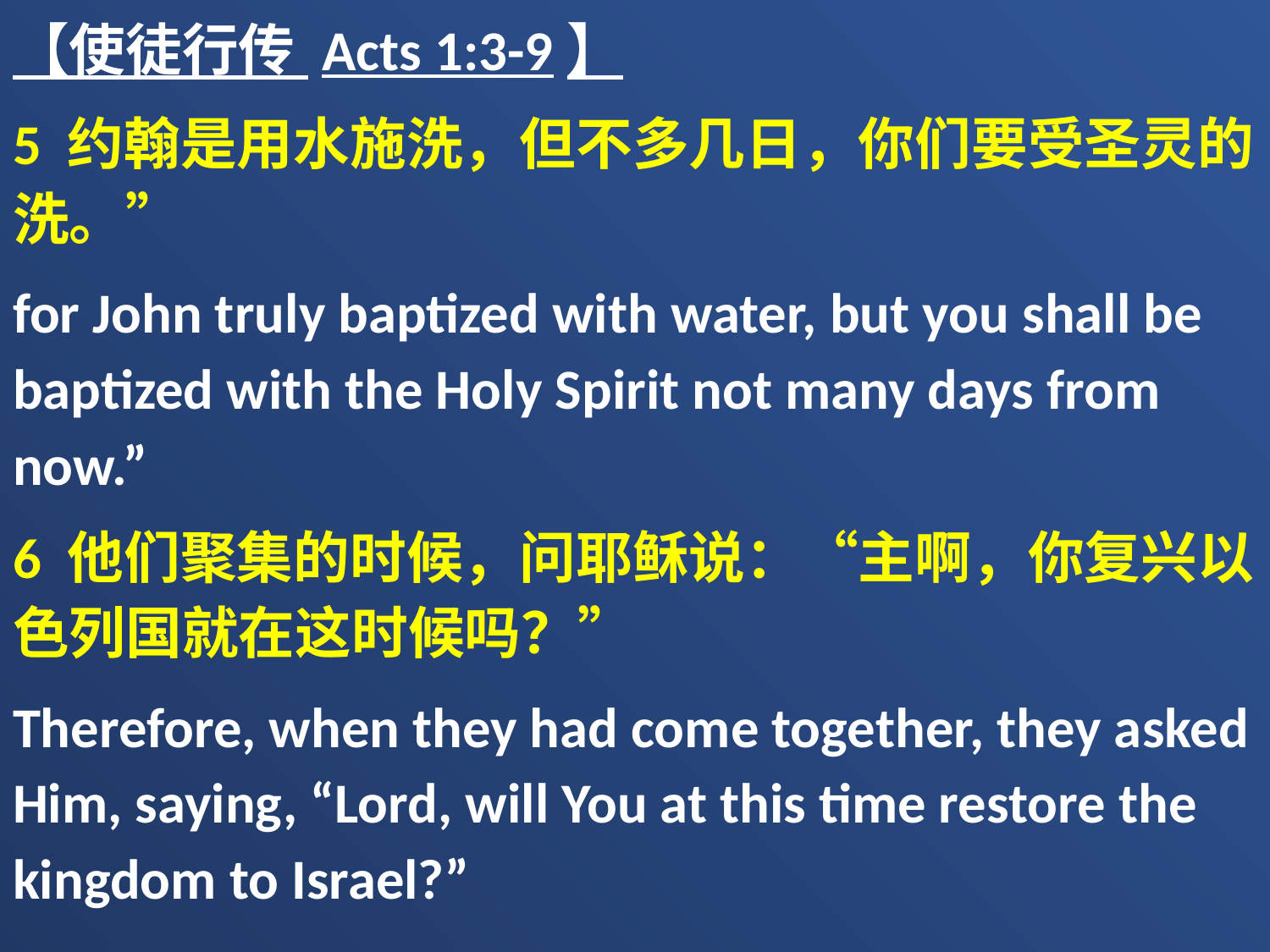

【使徒行传 Acts 1:3-9】
5 约翰是用水施洗，但不多几日，你们要受圣灵的洗。”
for John truly baptized with water, but you shall be baptized with the Holy Spirit not many days from now.”
6 他们聚集的时候，问耶稣说：“主啊，你复兴以色列国就在这时候吗？”
Therefore, when they had come together, they asked Him, saying, “Lord, will You at this time restore the kingdom to Israel?”